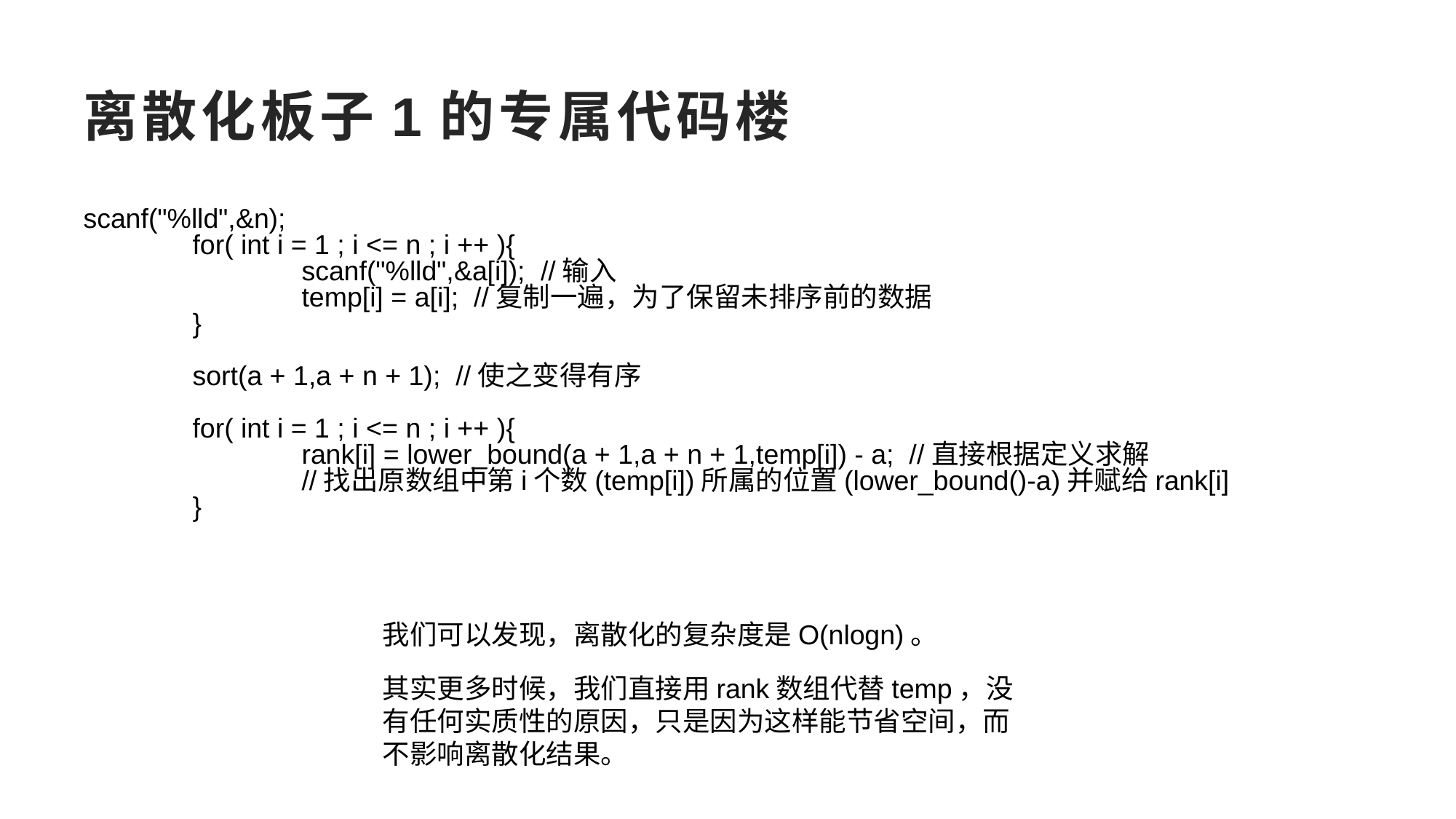

# 离散化板子1的专属代码楼
scanf("%lld",&n);
	for( int i = 1 ; i <= n ; i ++ ){
		scanf("%lld",&a[i]);  //输入
		temp[i] = a[i];  //复制一遍，为了保留未排序前的数据
	}

	sort(a + 1,a + n + 1);  //使之变得有序

	for( int i = 1 ; i <= n ; i ++ ){
		rank[i] = lower_bound(a + 1,a + n + 1,temp[i]) - a;  //直接根据定义求解
		//找出原数组中第i个数(temp[i])所属的位置(lower_bound()-a)并赋给rank[i]
	}
我们可以发现，离散化的复杂度是O(nlogn)。
其实更多时候，我们直接用rank数组代替temp，没有任何实质性的原因，只是因为这样能节省空间，而不影响离散化结果。